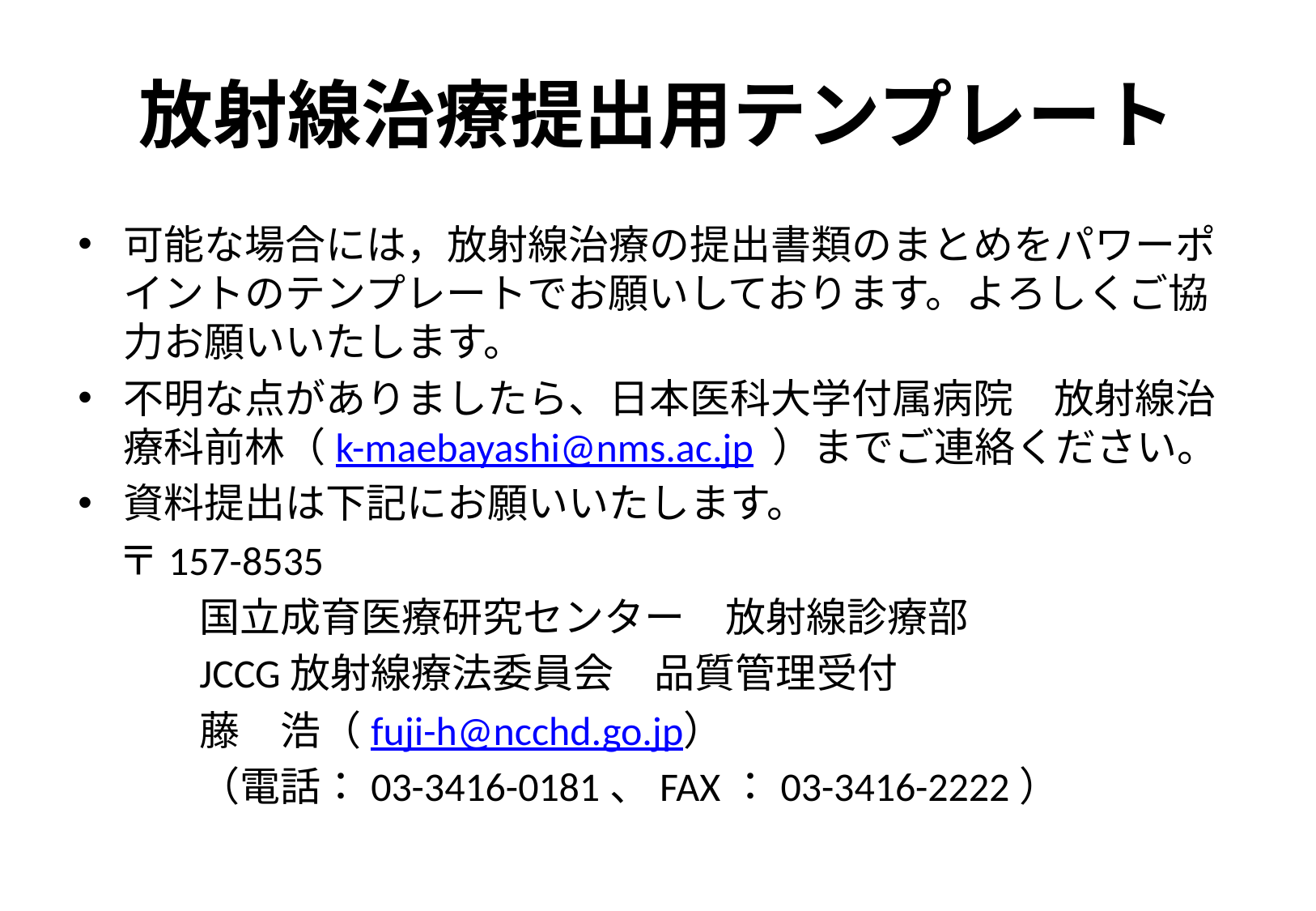

# 放射線治療提出用テンプレート
可能な場合には，放射線治療の提出書類のまとめをパワーポイントのテンプレートでお願いしております。よろしくご協力お願いいたします。
不明な点がありましたら、日本医科大学付属病院　放射線治療科前林（k-maebayashi@nms.ac.jp ）までご連絡ください。
資料提出は下記にお願いいたします。
　〒157-8535
	国立成育医療研究センター　放射線診療部
	JCCG放射線療法委員会　品質管理受付
	藤　浩（fuji-h@ncchd.go.jp）
	（電話：03-3416-0181、FAX：03-3416-2222）